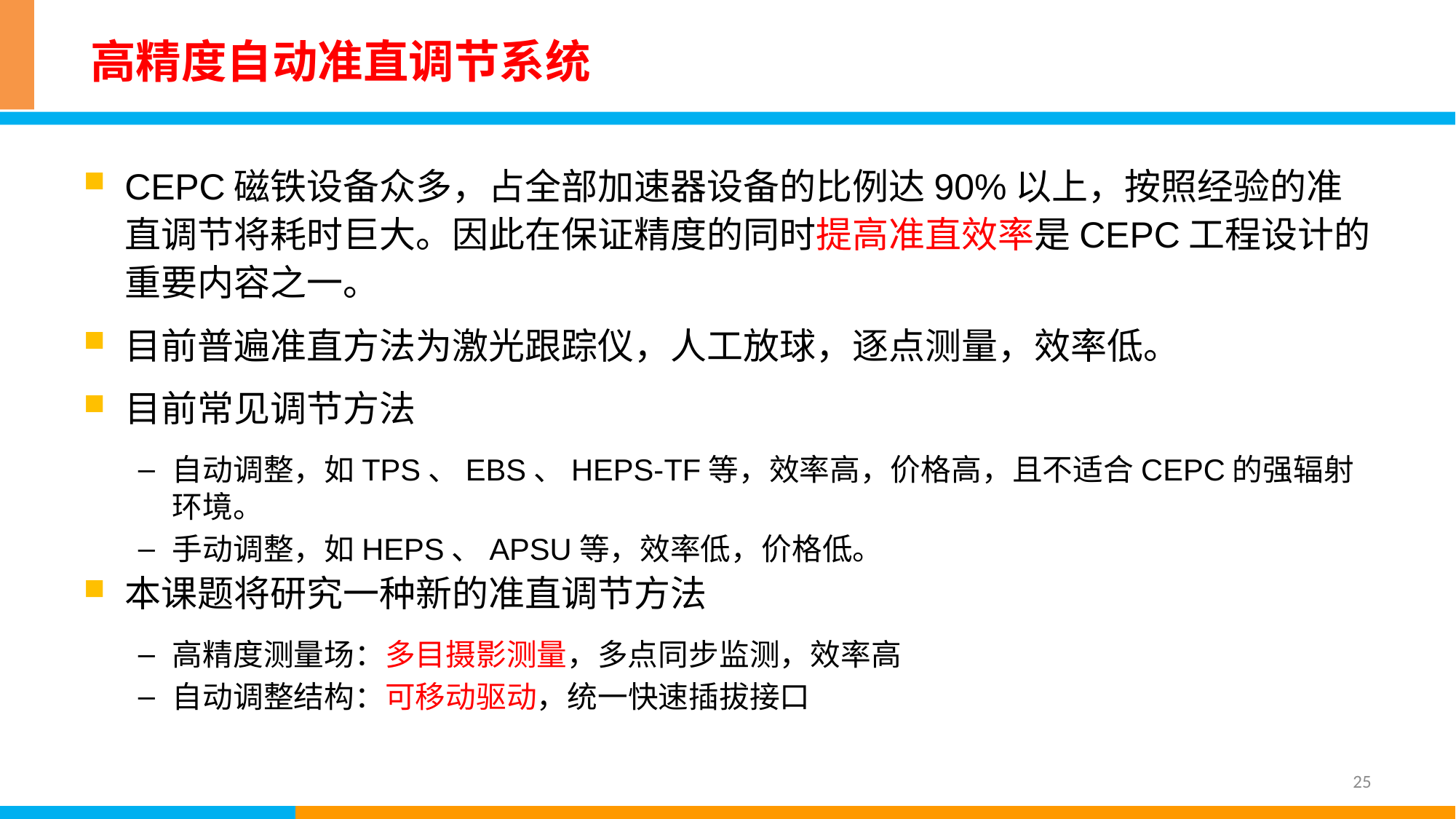

# 高精度自动准直调节系统
CEPC磁铁设备众多，占全部加速器设备的比例达90%以上，按照经验的准直调节将耗时巨大。因此在保证精度的同时提高准直效率是CEPC工程设计的重要内容之一。
目前普遍准直方法为激光跟踪仪，人工放球，逐点测量，效率低。
目前常见调节方法
自动调整，如TPS、EBS、HEPS-TF等，效率高，价格高，且不适合CEPC的强辐射环境。
手动调整，如HEPS、APSU等，效率低，价格低。
本课题将研究一种新的准直调节方法
高精度测量场：多目摄影测量，多点同步监测，效率高
自动调整结构：可移动驱动，统一快速插拔接口
25